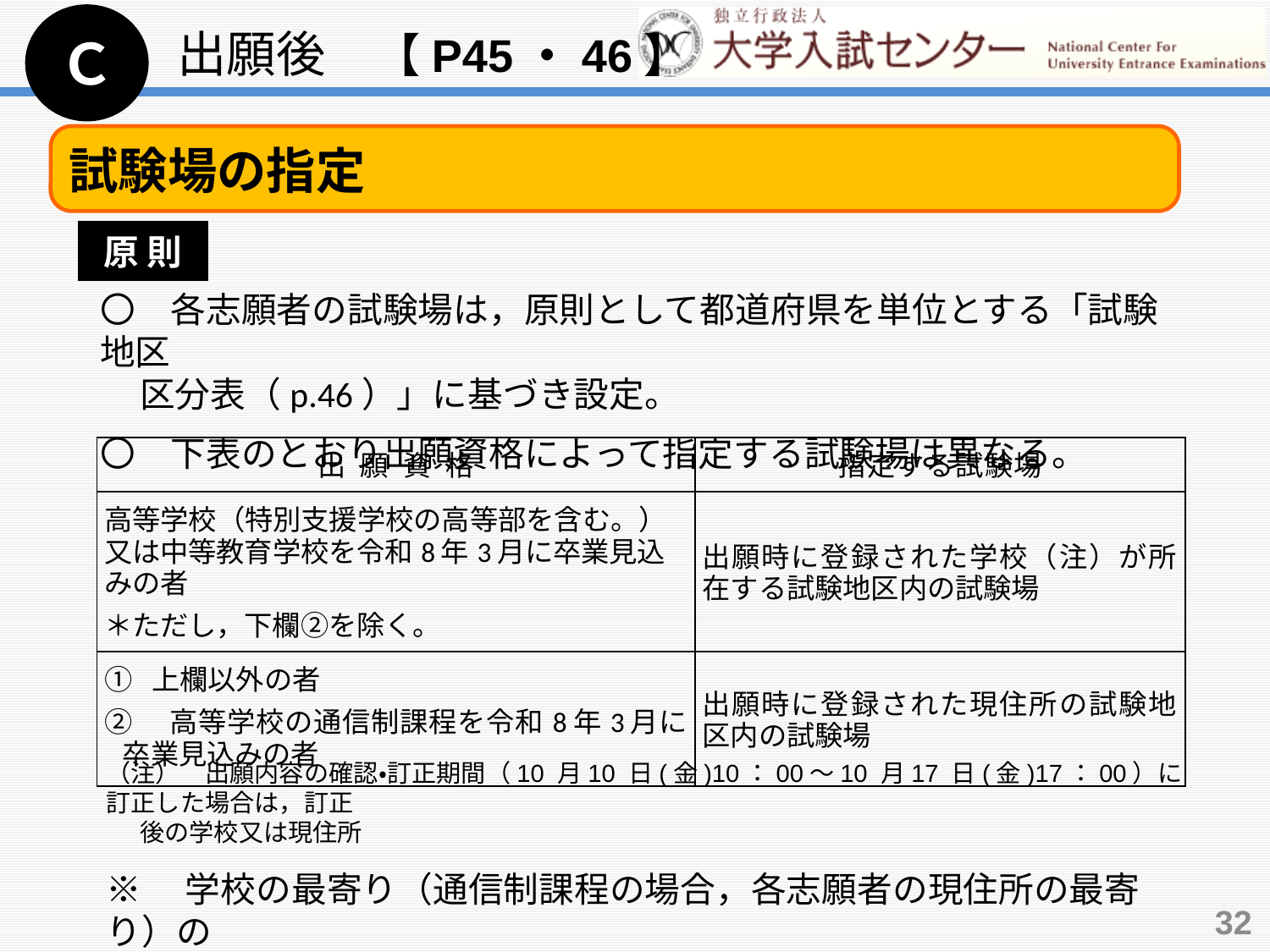

Ｃ
出願後　【P45・46】
試験場の指定
原 則
〇　各志願者の試験場は，原則として都道府県を単位とする「試験地区
    区分表（p.46）」に基づき設定。

〇　下表のとおり出願資格によって指定する試験場は異なる。

| 出願資格 | 指定する試験場 |
| --- | --- |
| 高等学校（特別支援学校の高等部を含む。）又は中等教育学校を令和8年3月に卒業見込みの者 ＊ただし，下欄②を除く。 | 出願時に登録された学校（注）が所在する試験地区内の試験場 |
| 上欄以外の者 ②　高等学校の通信制課程を令和8年3月に卒業見込みの者 | 出願時に登録された現住所の試験地区内の試験場 |
（注）　出願内容の確認・訂正期間（10 月10 日(金)10：00～10 月17 日(金)17：00）に訂正した場合は，訂正
     後の学校又は現住所
※　学校の最寄り（通信制課程の場合，各志願者の現住所の最寄り）の
　 試験場が指定されるとは限らない。
32